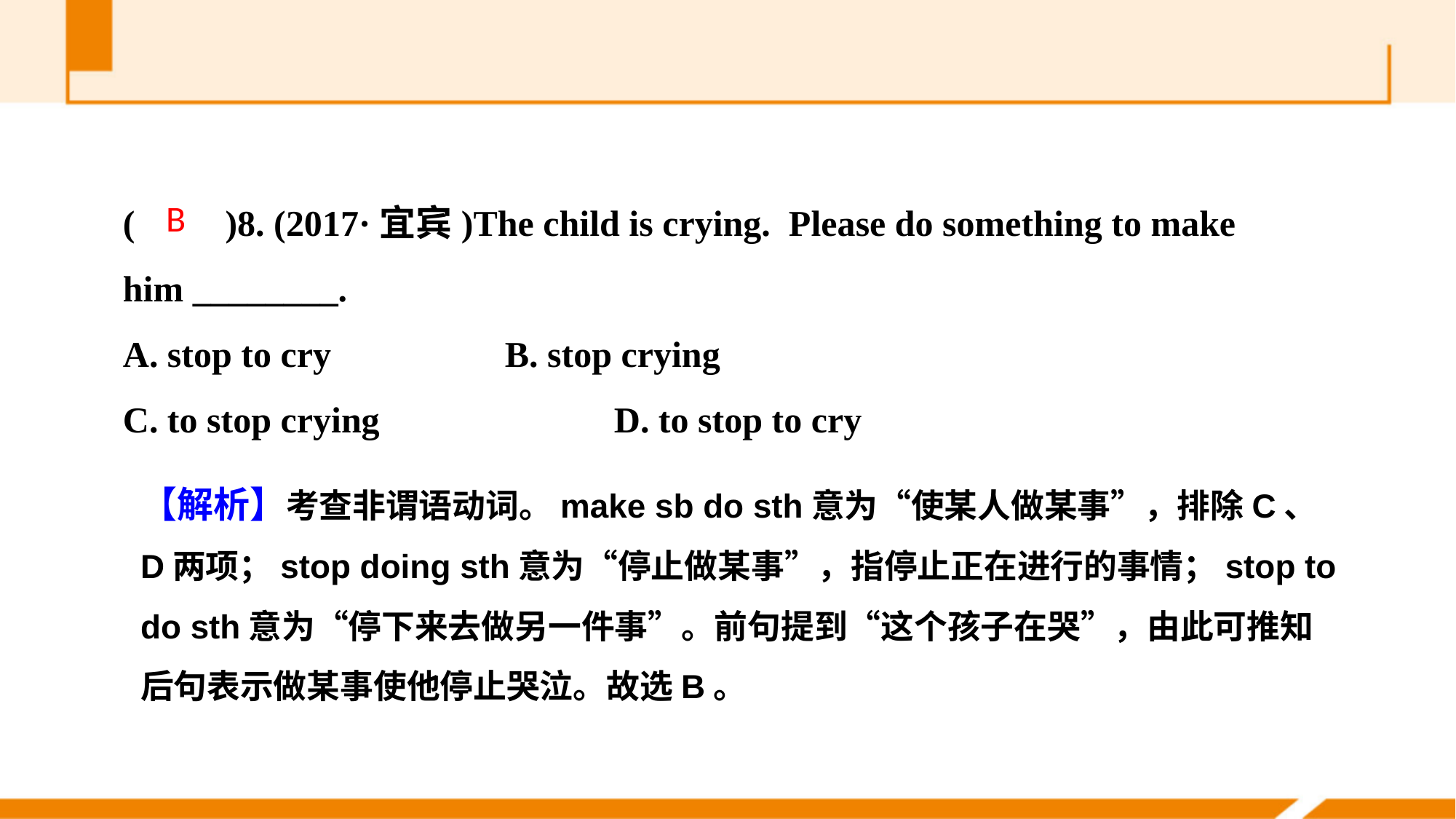

(　　)8. (2017·宜宾)The child is crying.  Please do something to make him ________.
A. stop to cry  		B. stop crying
C. to stop crying  		D. to stop to cry
B
【解析】考查非谓语动词。make sb do sth意为“使某人做某事”，排除C、D两项；stop doing sth意为“停止做某事”，指停止正在进行的事情；stop to do sth意为“停下来去做另一件事”。前句提到“这个孩子在哭”，由此可推知后句表示做某事使他停止哭泣。故选B。